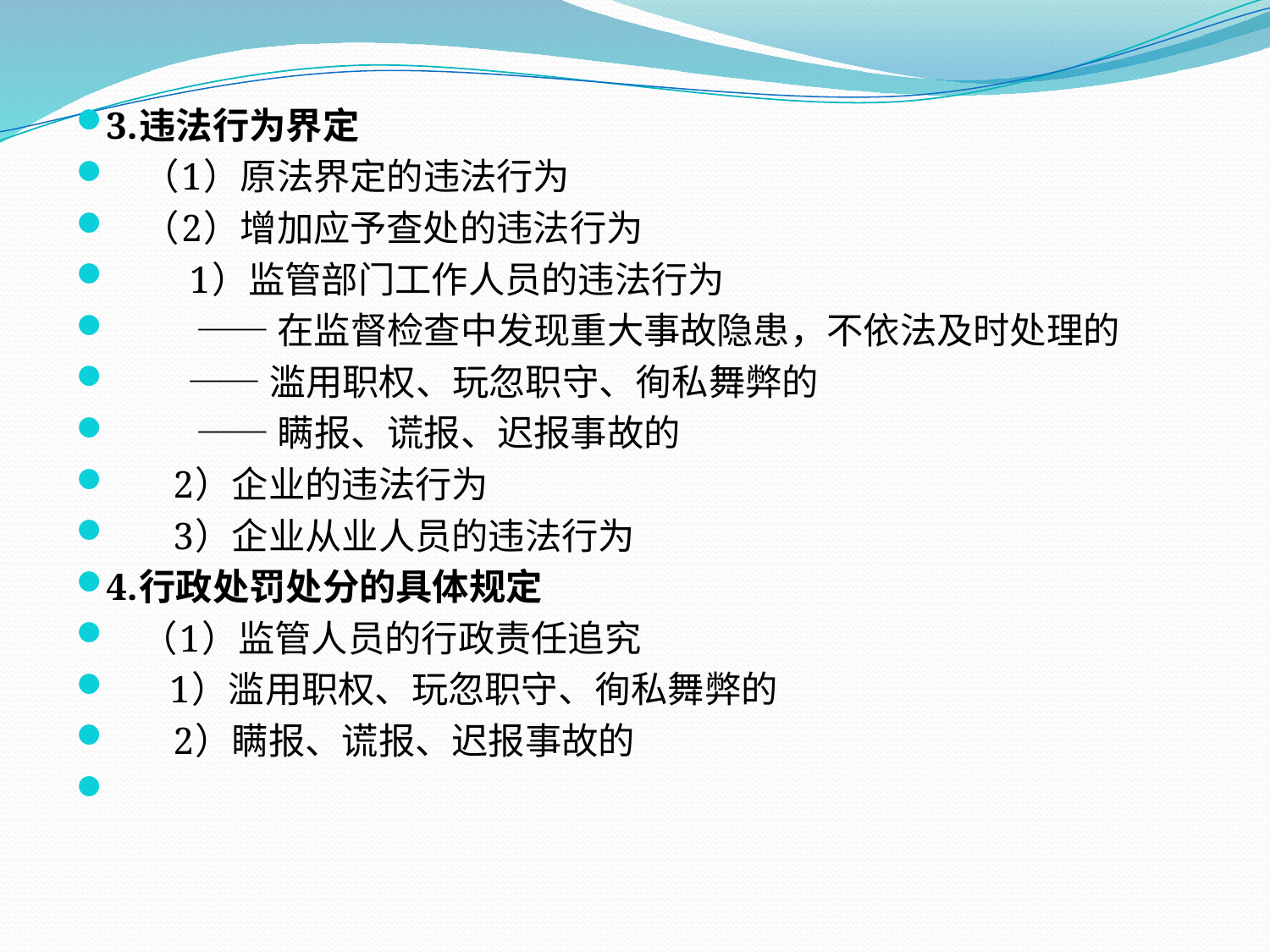

3.违法行为界定
　（1）原法界定的违法行为
　（2）增加应予查处的违法行为
　　 1）监管部门工作人员的违法行为
　　  —— 在监督检查中发现重大事故隐患，不依法及时处理的
　　 —— 滥用职权、玩忽职守、徇私舞弊的
　 　 —— 瞒报、谎报、迟报事故的
       2）企业的违法行为
       3）企业从业人员的违法行为
4.行政处罚处分的具体规定
    （1）监管人员的行政责任追究
　   1）滥用职权、玩忽职守、徇私舞弊的
       2）瞒报、谎报、迟报事故的